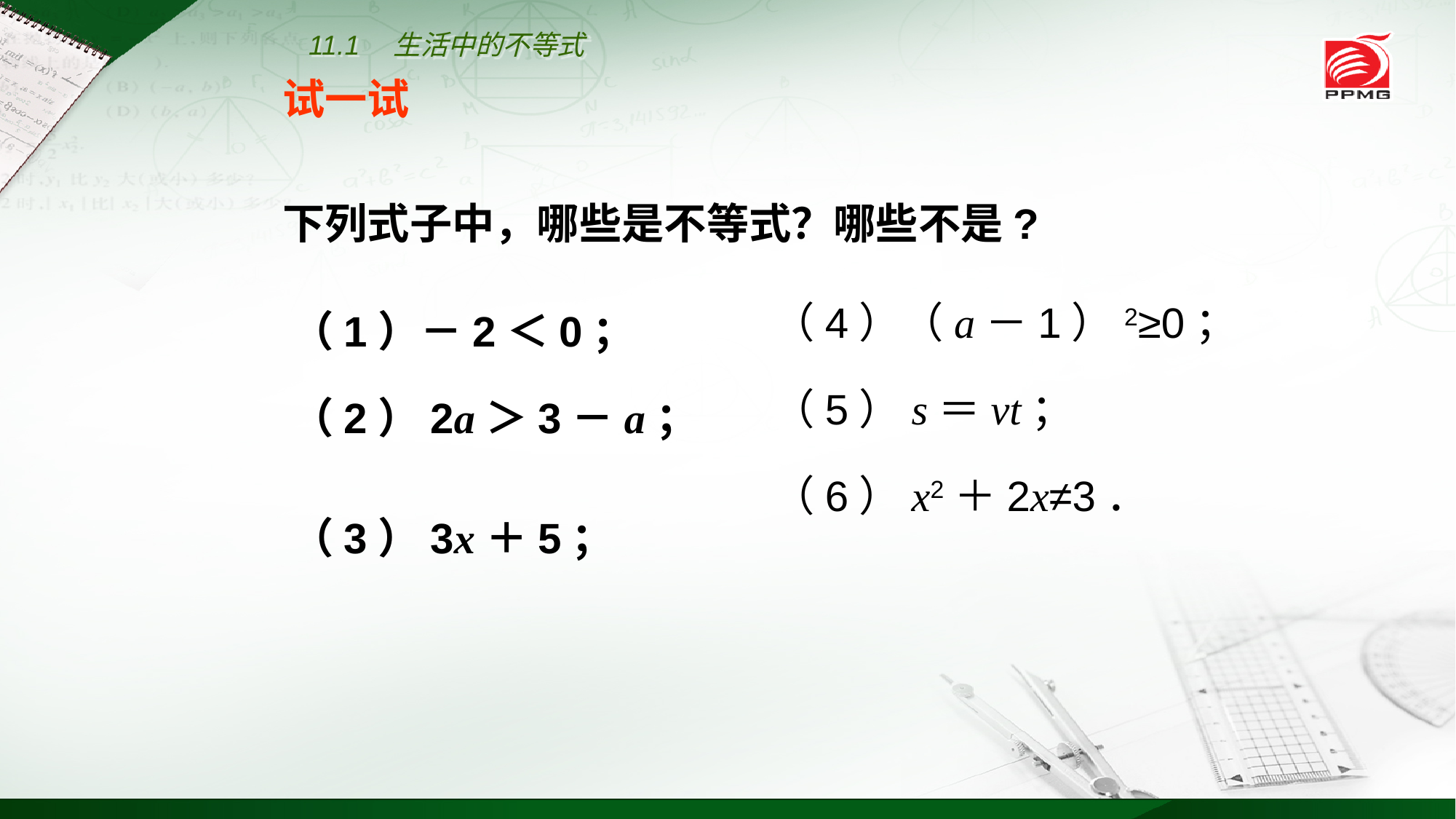

11.1　生活中的不等式
试一试
下列式子中，哪些是不等式？哪些不是?
（4）（a－1）2≥0；
（5）s＝vt；
（6）x2＋2x≠3．
（1）－2＜0；
（2）2a＞3－a；
（3）3x＋5；